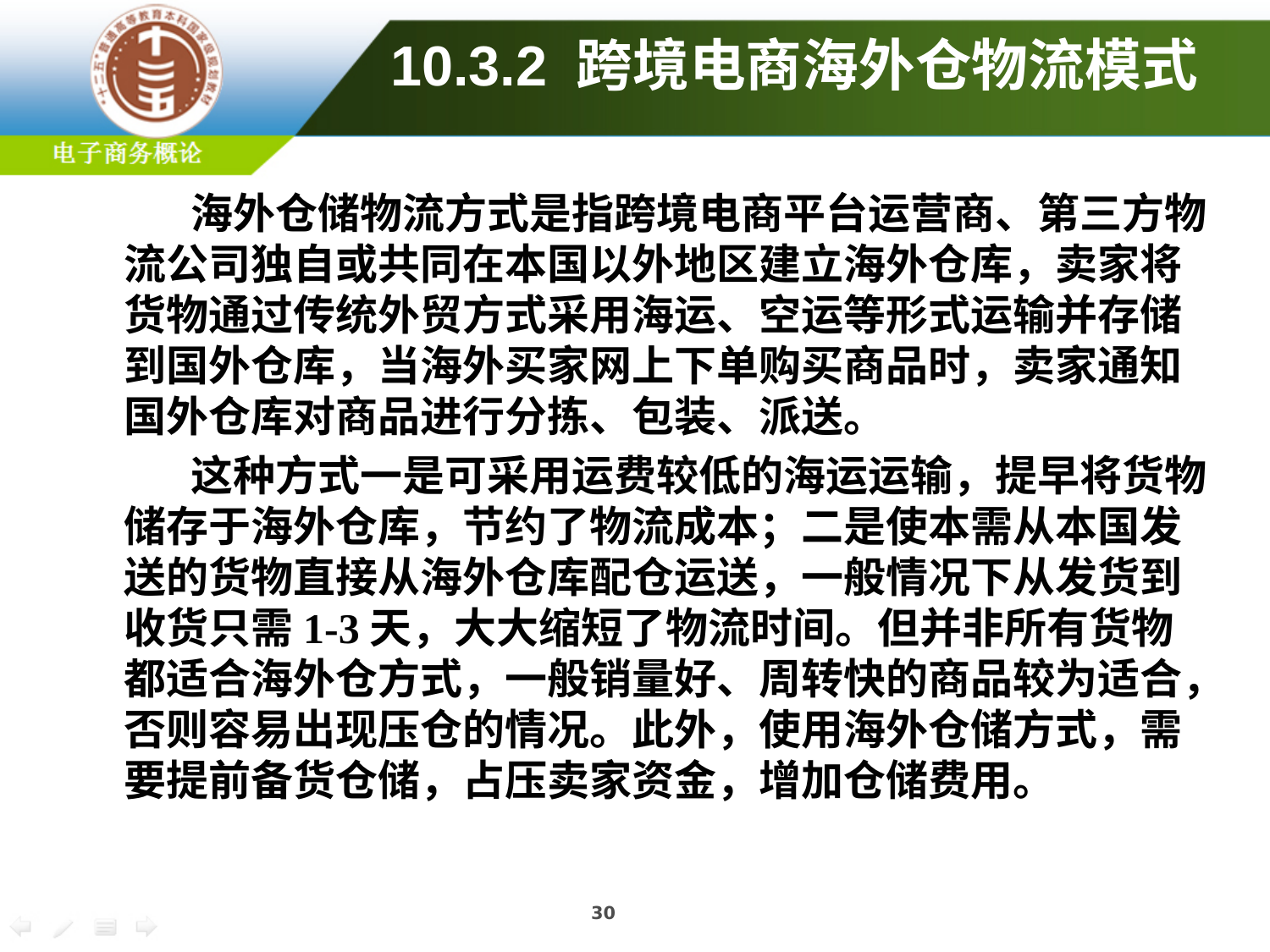

10.3.2 跨境电商海外仓物流模式
           海外仓储物流方式是指跨境电商平台运营商、第三方物流公司独自或共同在本国以外地区建立海外仓库，卖家将货物通过传统外贸方式采用海运、空运等形式运输并存储到国外仓库，当海外买家网上下单购买商品时，卖家通知国外仓库对商品进行分拣、包装、派送。
           这种方式一是可采用运费较低的海运运输，提早将货物储存于海外仓库，节约了物流成本；二是使本需从本国发送的货物直接从海外仓库配仓运送，一般情况下从发货到收货只需1-3天，大大缩短了物流时间。但并非所有货物都适合海外仓方式，一般销量好、周转快的商品较为适合，否则容易出现压仓的情况。此外，使用海外仓储方式，需要提前备货仓储，占压卖家资金，增加仓储费用。

30